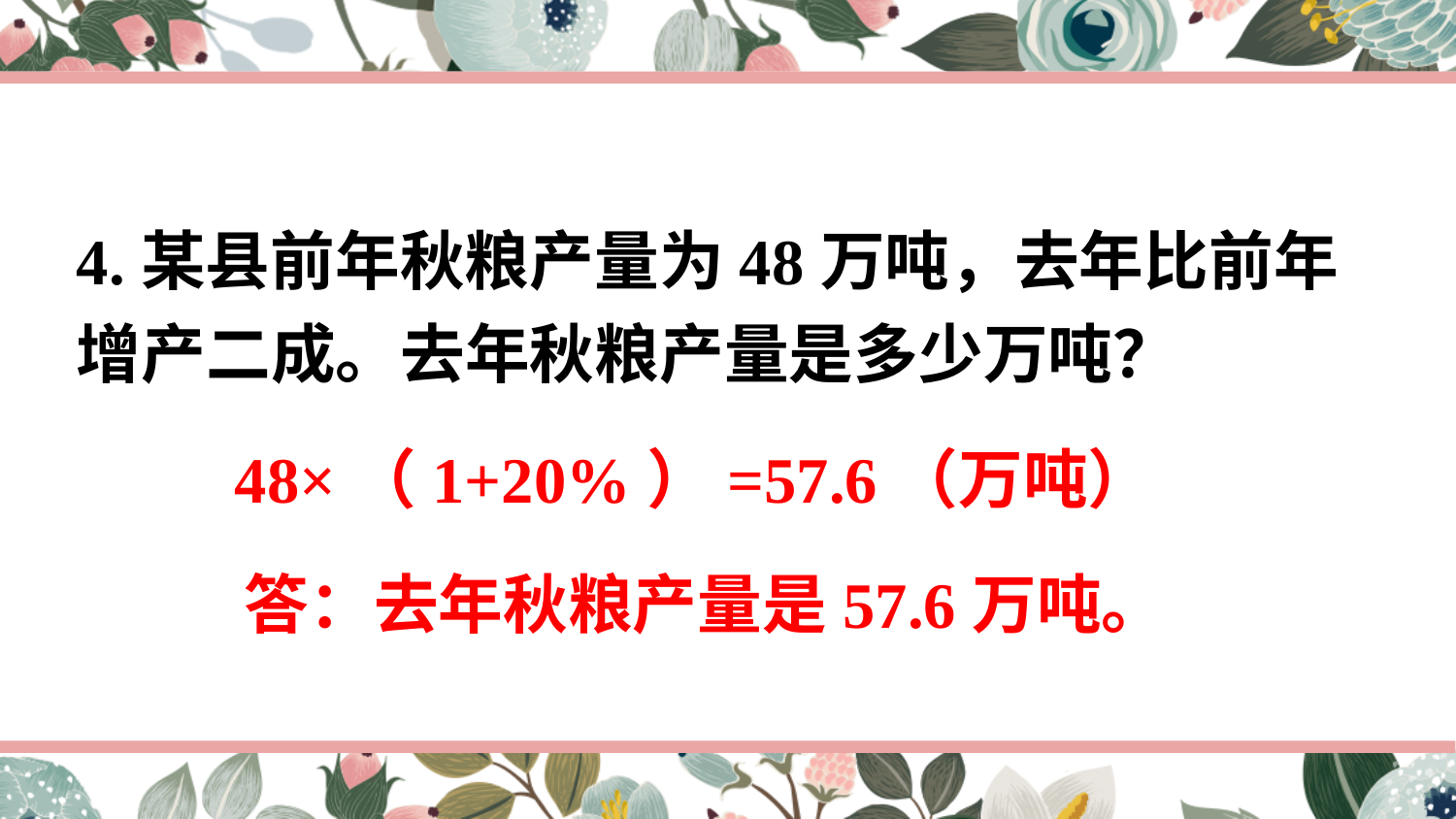

4.某县前年秋粮产量为48万吨，去年比前年增产二成。去年秋粮产量是多少万吨？
48×（1+20%）=57.6（万吨）
答：去年秋粮产量是57.6万吨。